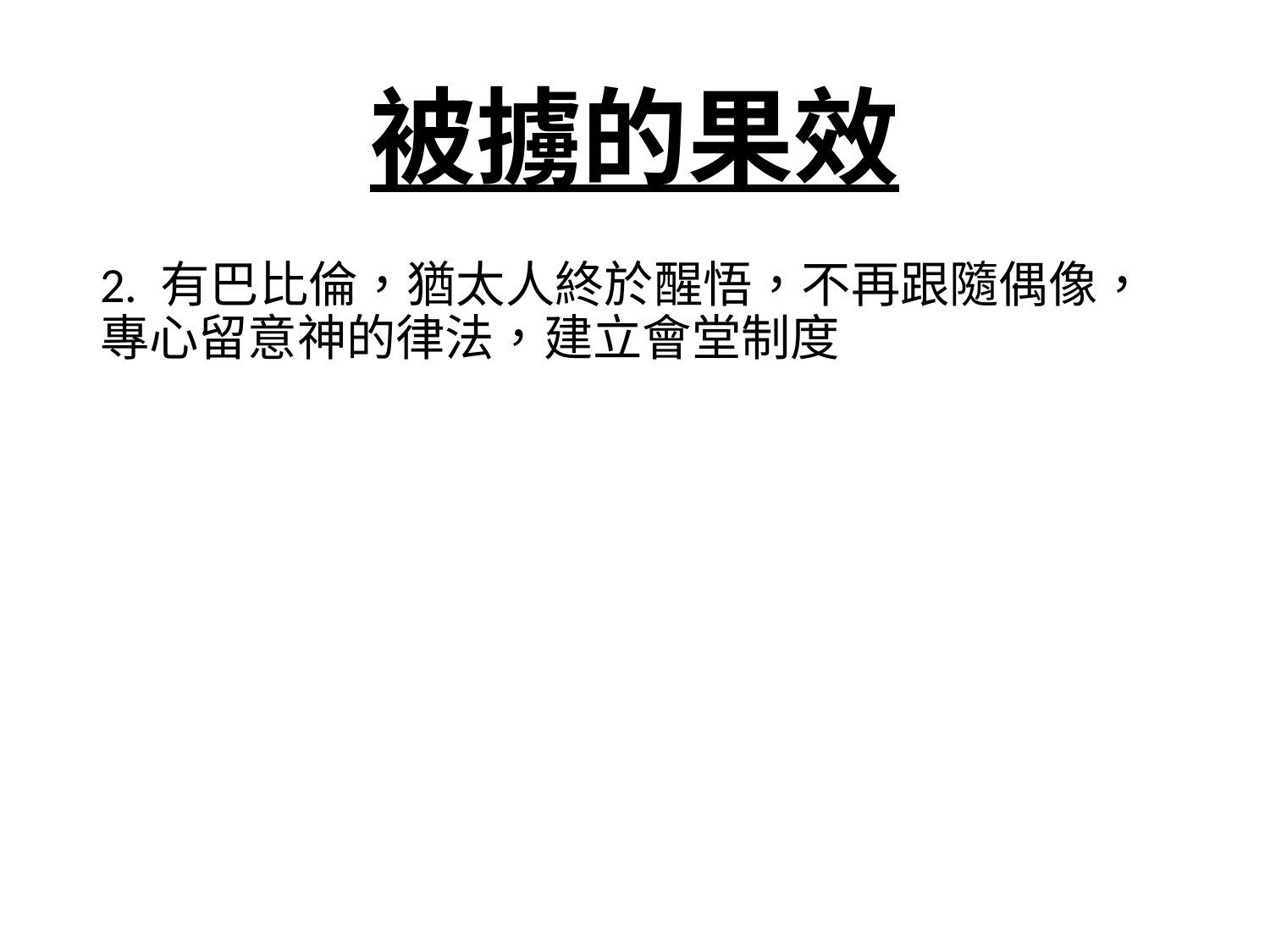

# 被擄的果效
2. 有巴比倫，猶太人終於醒悟，不再跟隨偶像，專心留意神的律法，建立會堂制度